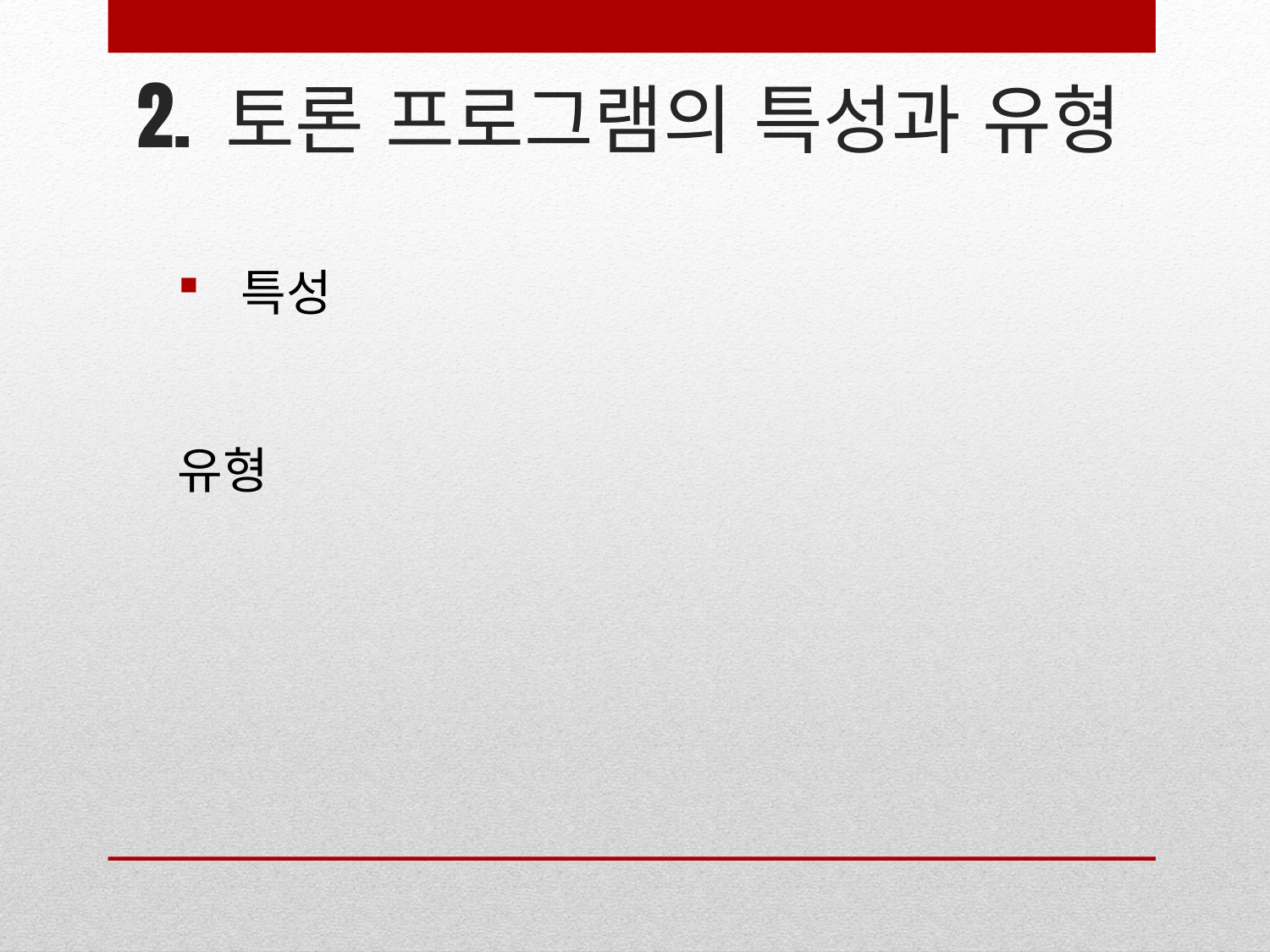

# 2. 토론 프로그램의 특성과 유형
특성

유형